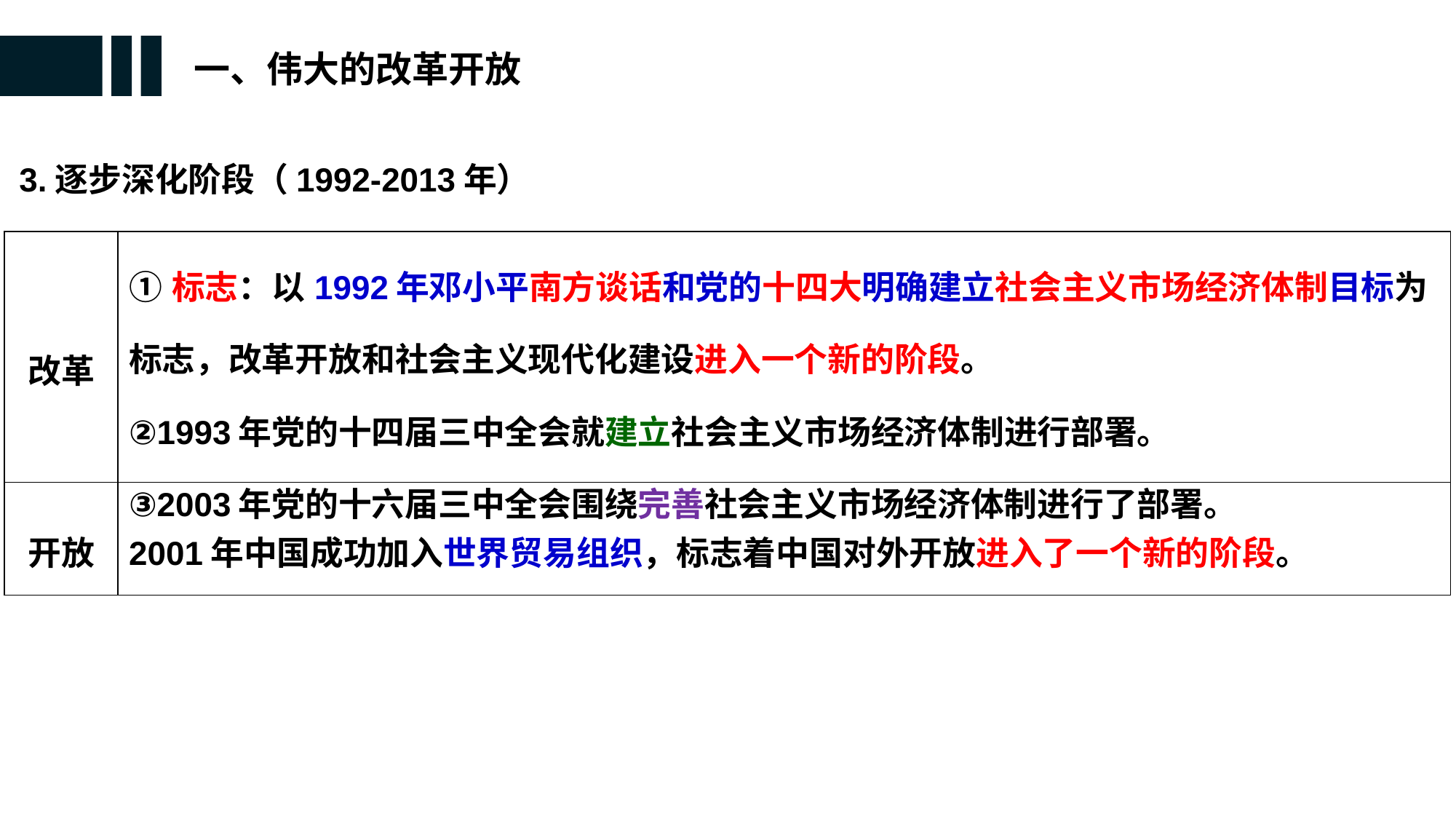

一、伟大的改革开放
3.逐步深化阶段（1992-2013年）
| 改革 | ①标志：以1992年邓小平南方谈话和党的十四大明确建立社会主义市场经济体制目标为标志，改革开放和社会主义现代化建设进入一个新的阶段。 ②1993年党的十四届三中全会就建立社会主义市场经济体制进行部署。 ③2003年党的十六届三中全会围绕完善社会主义市场经济体制进行了部署。 |
| --- | --- |
| 开放 | 2001年中国成功加入世界贸易组织，标志着中国对外开放进入了一个新的阶段。 |